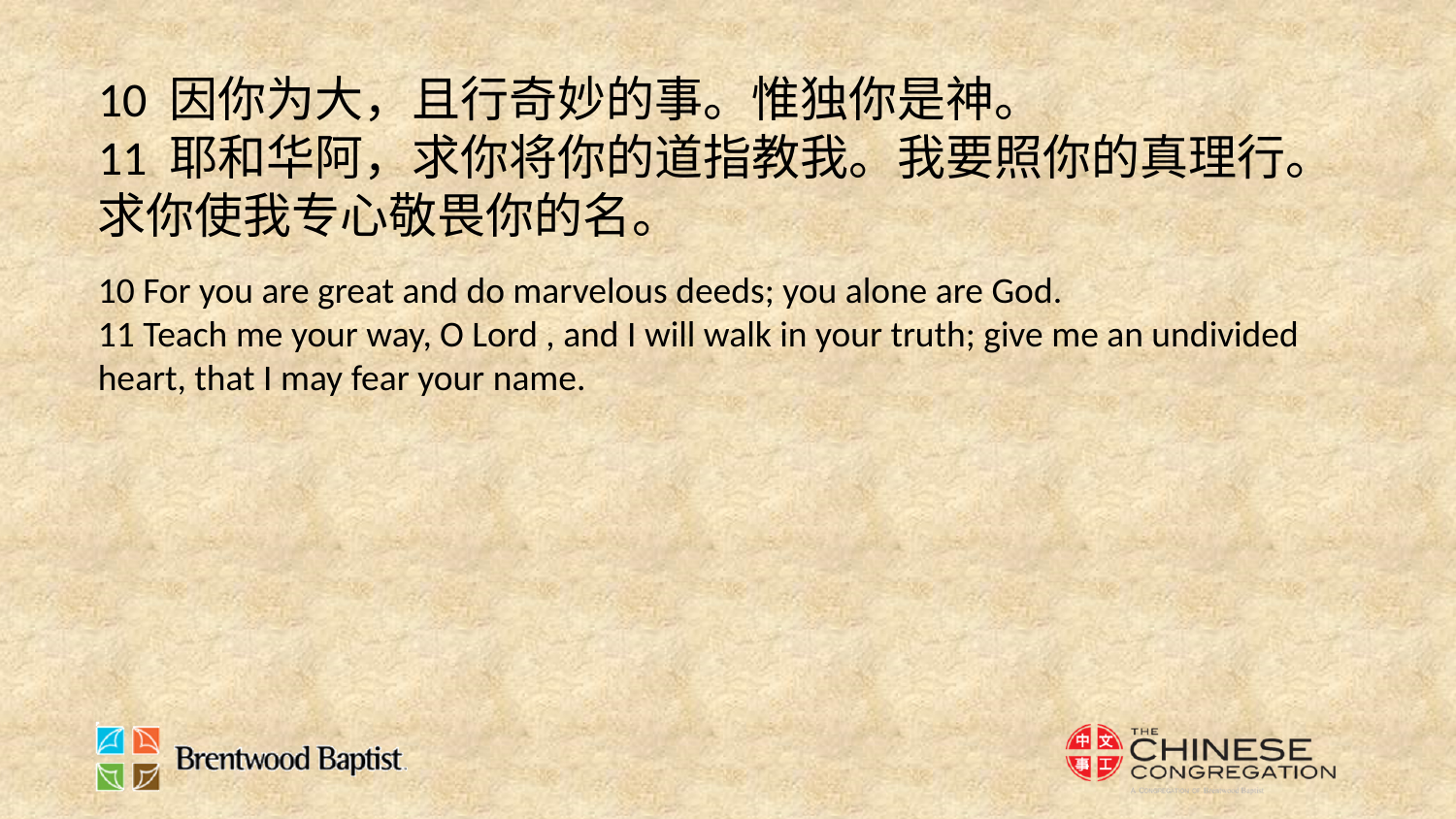

10 因你为大，且行奇妙的事。惟独你是神。
11 耶和华阿，求你将你的道指教我。我要照你的真理行。求你使我专心敬畏你的名。

10 For you are great and do marvelous deeds; you alone are God.
11 Teach me your way, O Lord , and I will walk in your truth; give me an undivided heart, that I may fear your name.